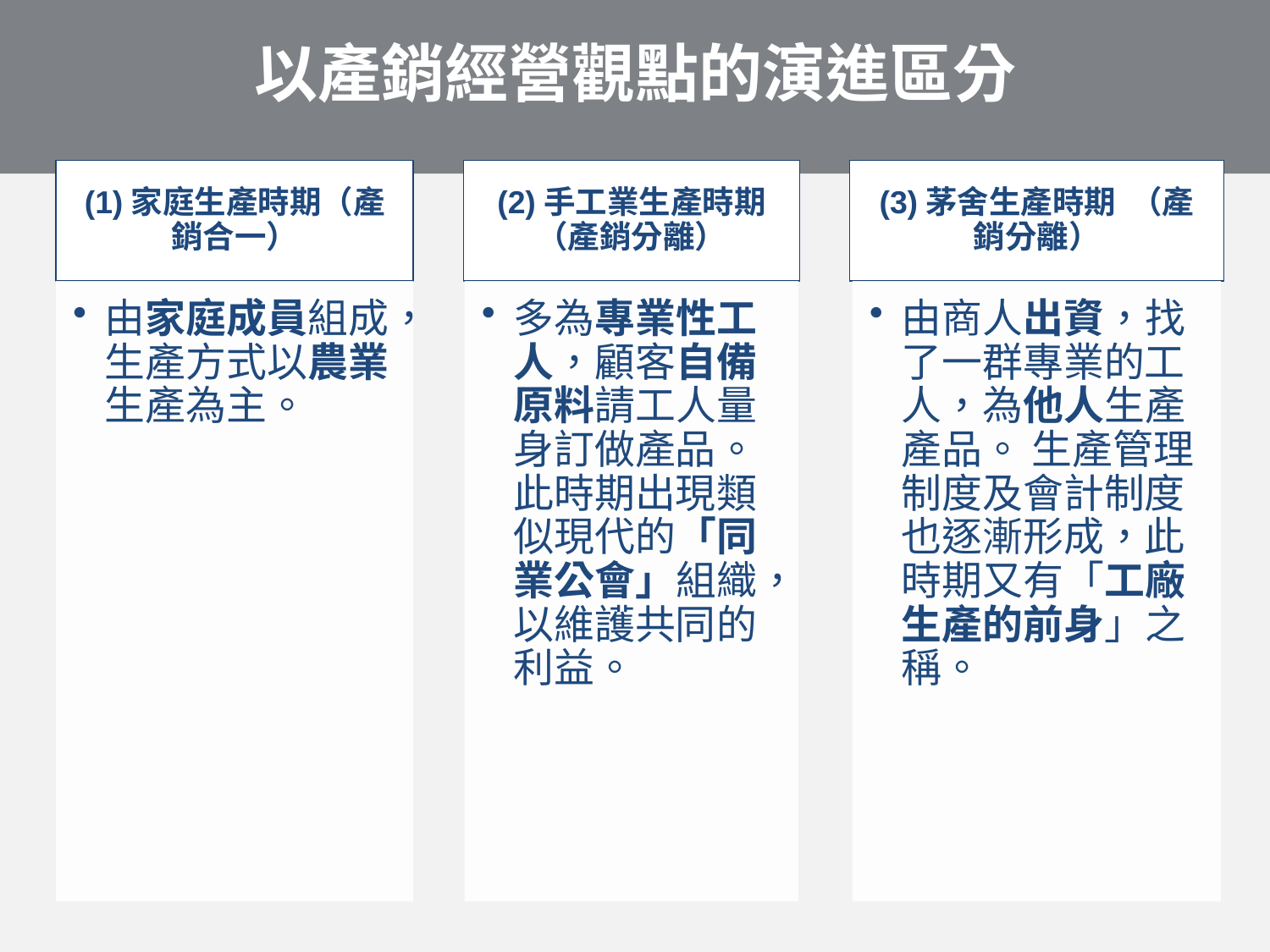

# 以產銷經營觀點的演進區分
(1)家庭生產時期（產銷合一）
由家庭成員組成，生產方式以農業生產為主。
(2)手工業生產時期（產銷分離）
多為專業性工人，顧客自備原料請工人量身訂做產品。此時期出現類似現代的「同業公會」組織，以維護共同的利益。
(3)茅舍生產時期  （產銷分離）
由商人出資，找了一群專業的工人，為他人生產產品。 生產管理制度及會計制度也逐漸形成，此時期又有「工廠生產的前身」之稱。